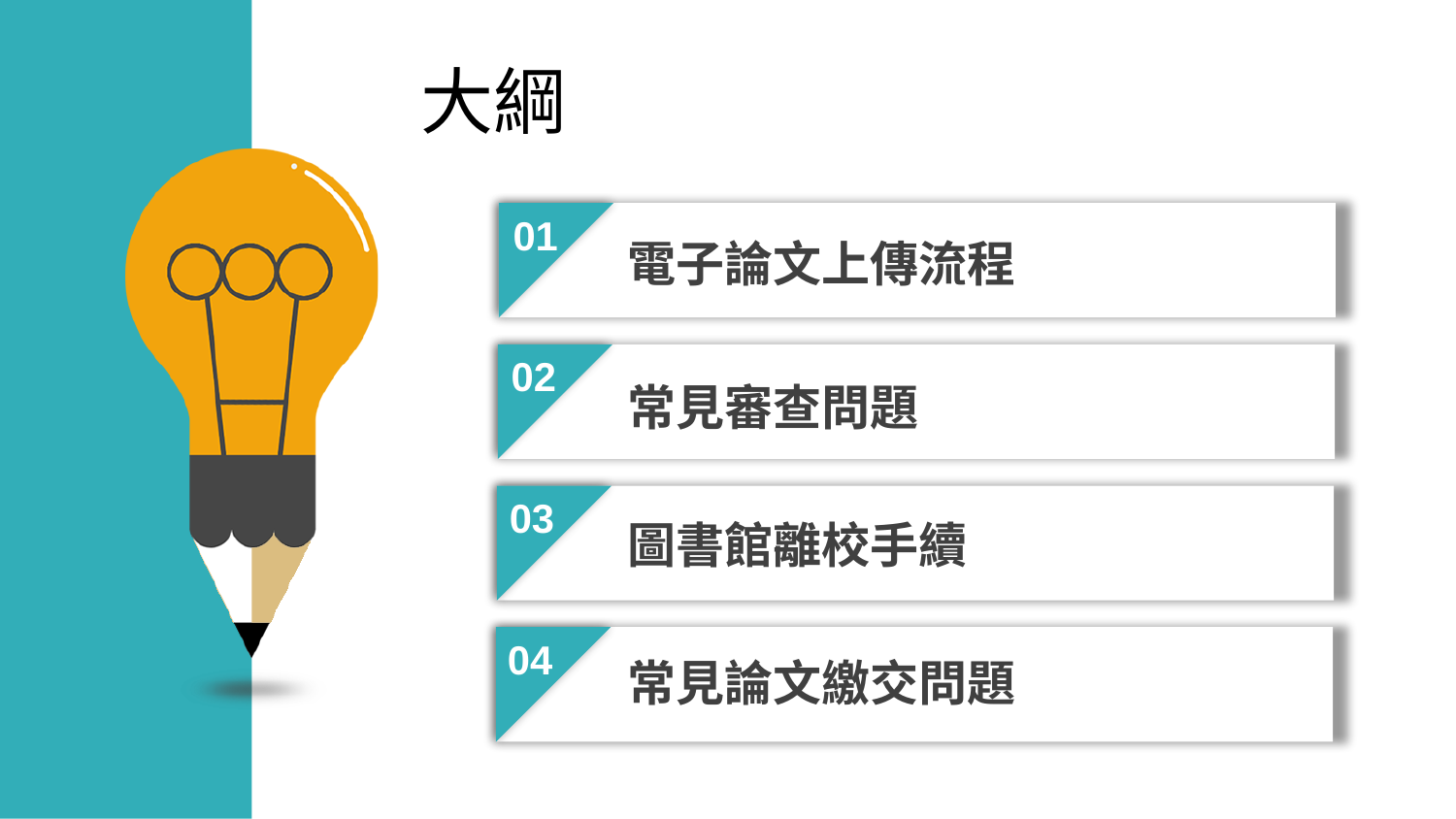

大綱

01
電子論文上傳流程
02

常見審查問題
03

圖書館離校手續

04
常見論文繳交問題